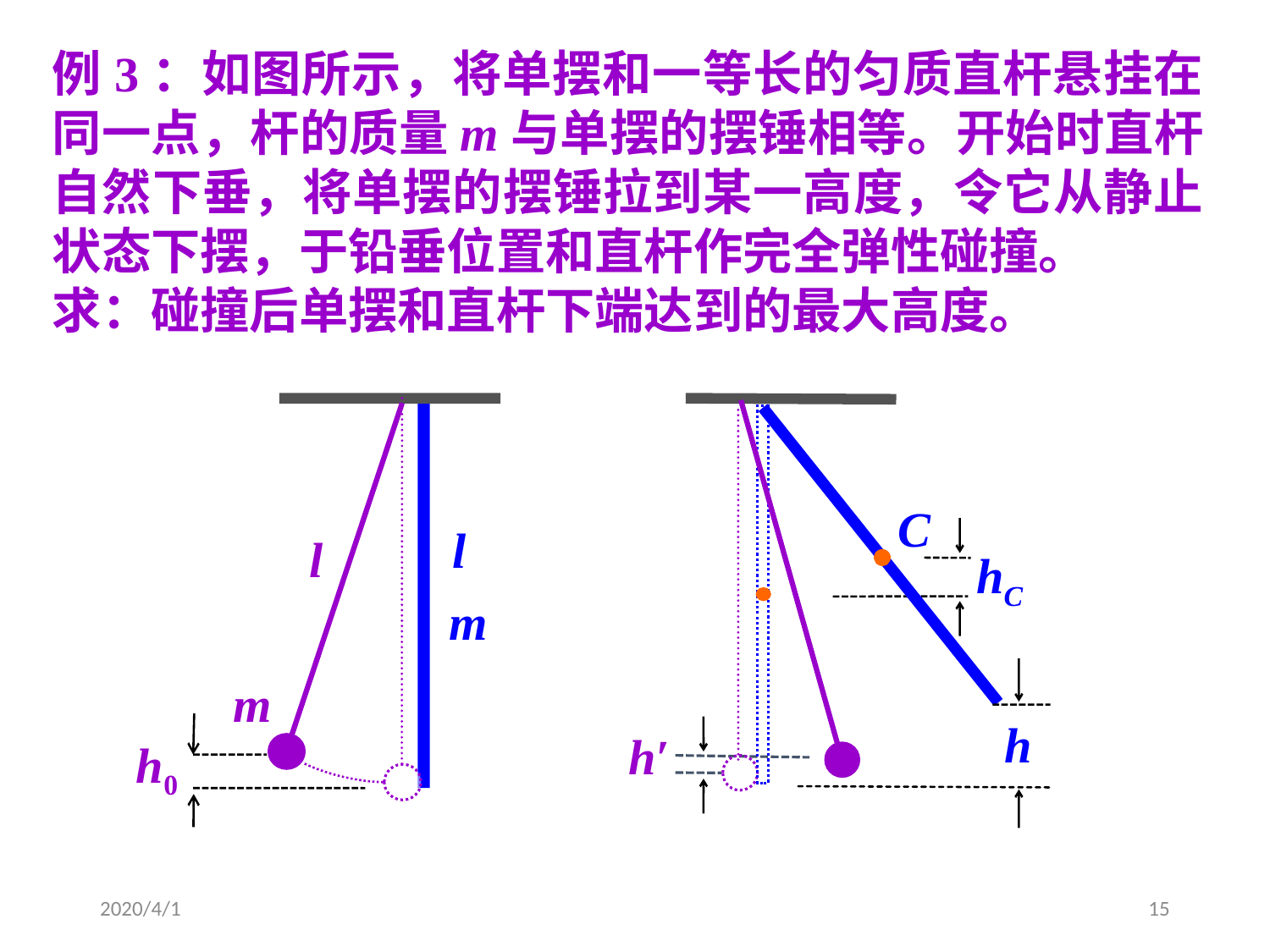

例3：如图所示，将单摆和一等长的匀质直杆悬挂在同一点，杆的质量m与单摆的摆锤相等。开始时直杆自然下垂，将单摆的摆锤拉到某一高度，令它从静止状态下摆，于铅垂位置和直杆作完全弹性碰撞。
求：碰撞后单摆和直杆下端达到的最大高度。

C
hC
h
h′

l
l
m
m

h0
2020/4/1
15